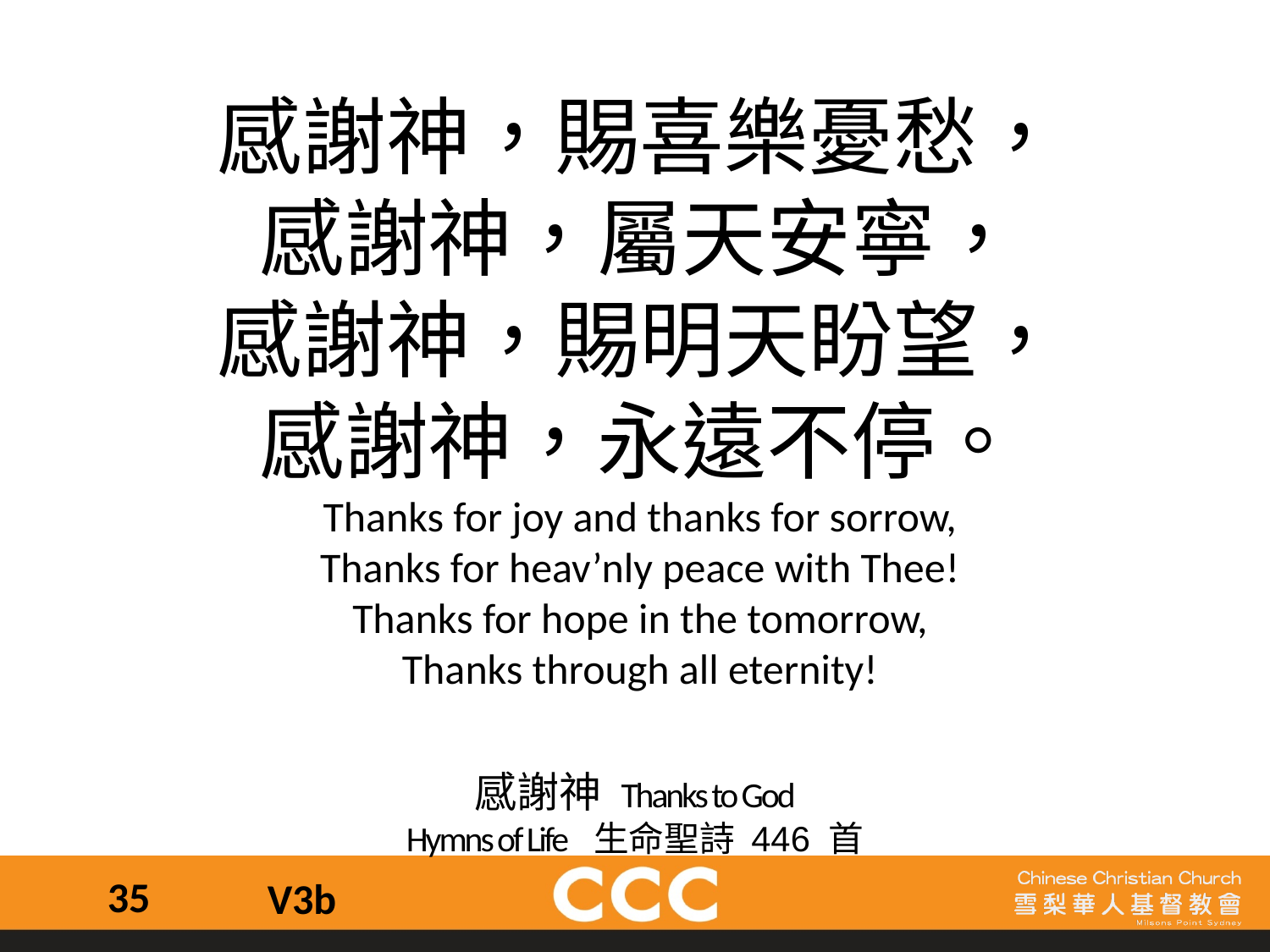

感謝神，賜喜樂憂愁，
感謝神，屬天安寧，
感謝神，賜明天盼望，
感謝神，永遠不停。
Thanks for joy and thanks for sorrow,
Thanks for heav’nly peace with Thee!
Thanks for hope in the tomorrow,
Thanks through all eternity!
感謝神 Thanks to God
Hymns of Life   生命聖詩 446 首
35
V3b